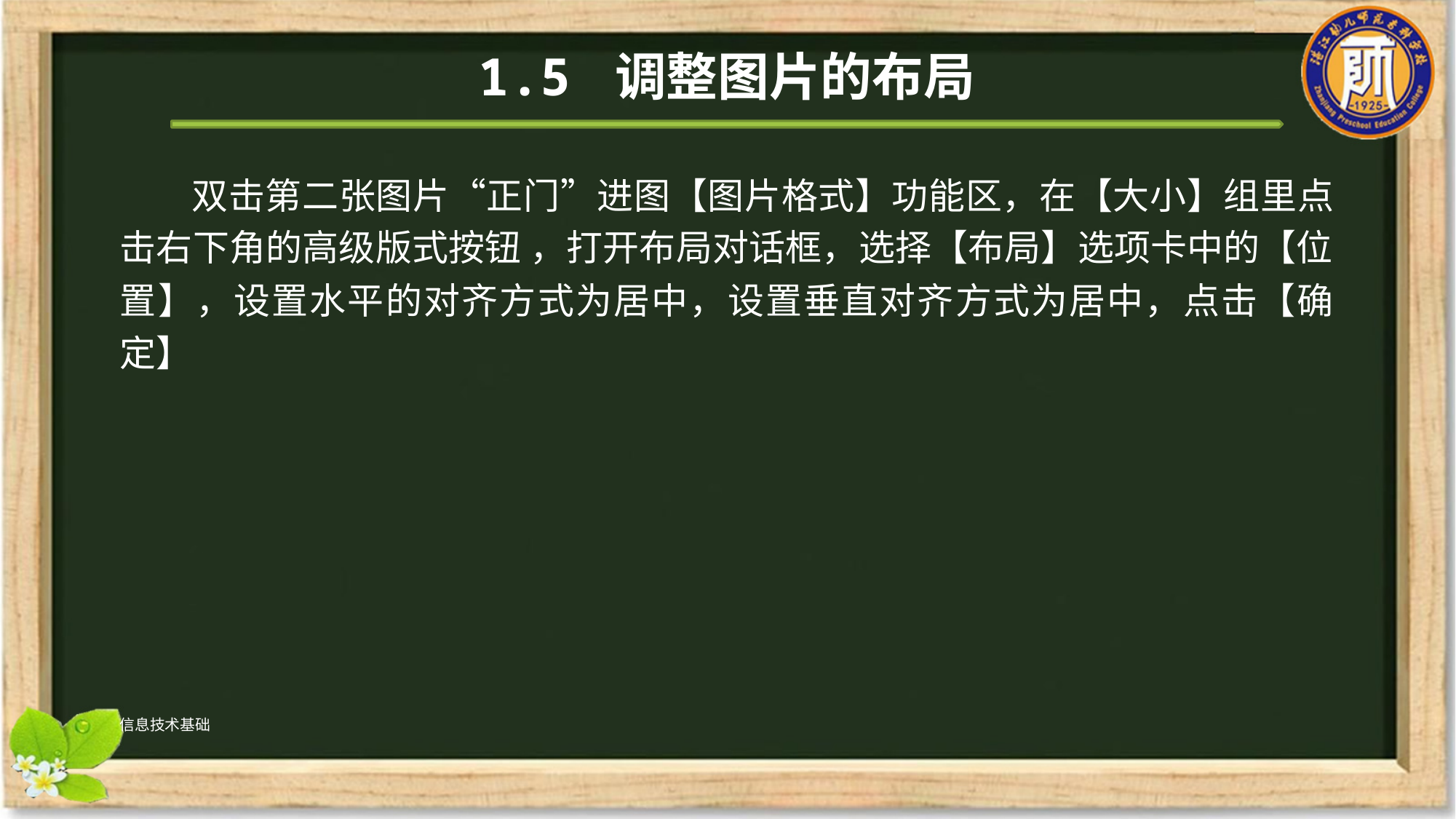

# 1.5 调整图片的布局
双击第二张图片“正门”进图【图片格式】功能区，在【大小】组里点击右下角的高级版式按钮 ，打开布局对话框，选择【布局】选项卡中的【位置】，设置水平的对齐方式为居中，设置垂直对齐方式为居中，点击【确定】
信息技术基础